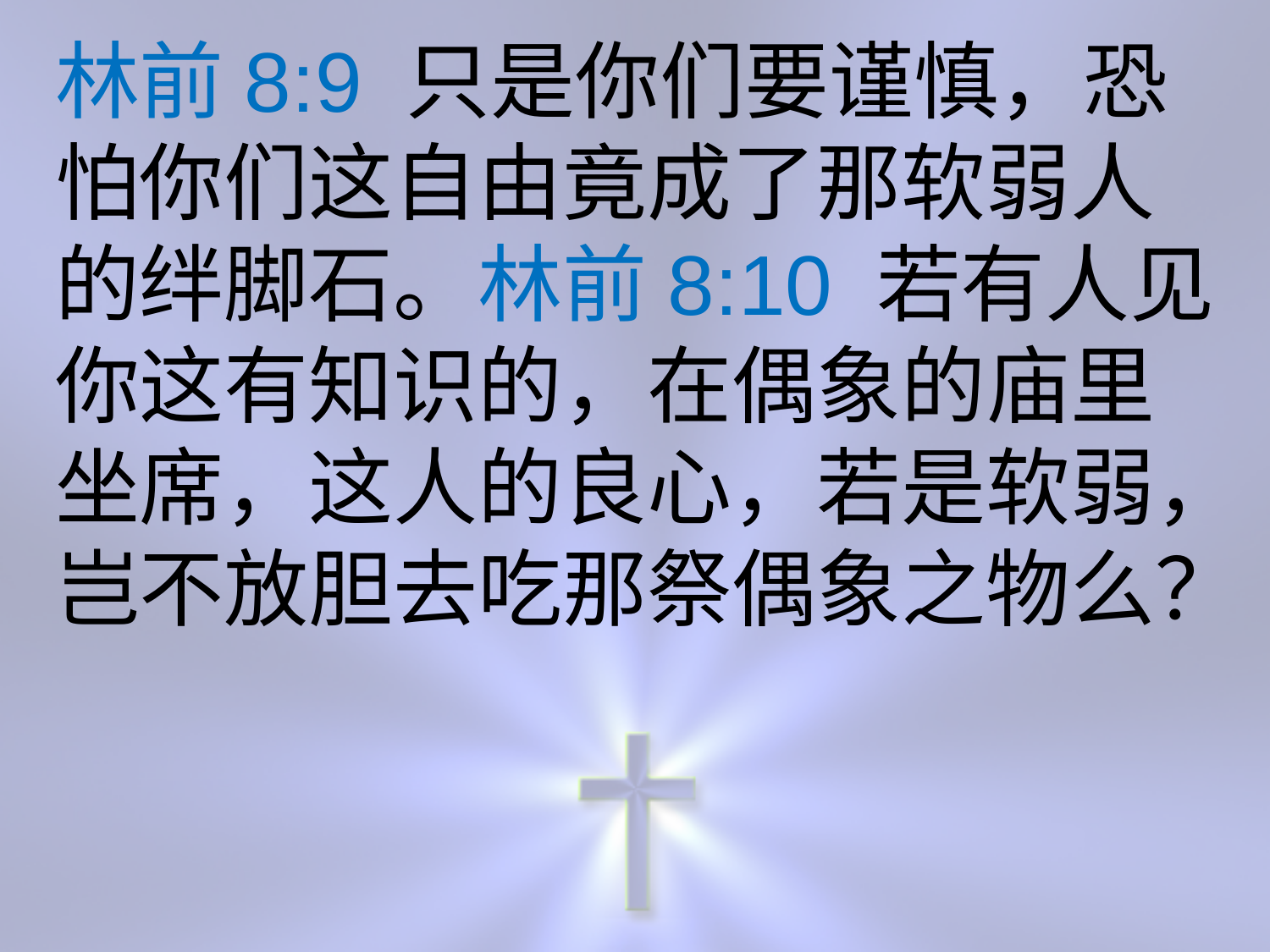

林前8:9 只是你们要谨慎，恐怕你们这自由竟成了那软弱人的绊脚石。林前8:10 若有人见你这有知识的，在偶象的庙里坐席，这人的良心，若是软弱，岂不放胆去吃那祭偶象之物么？